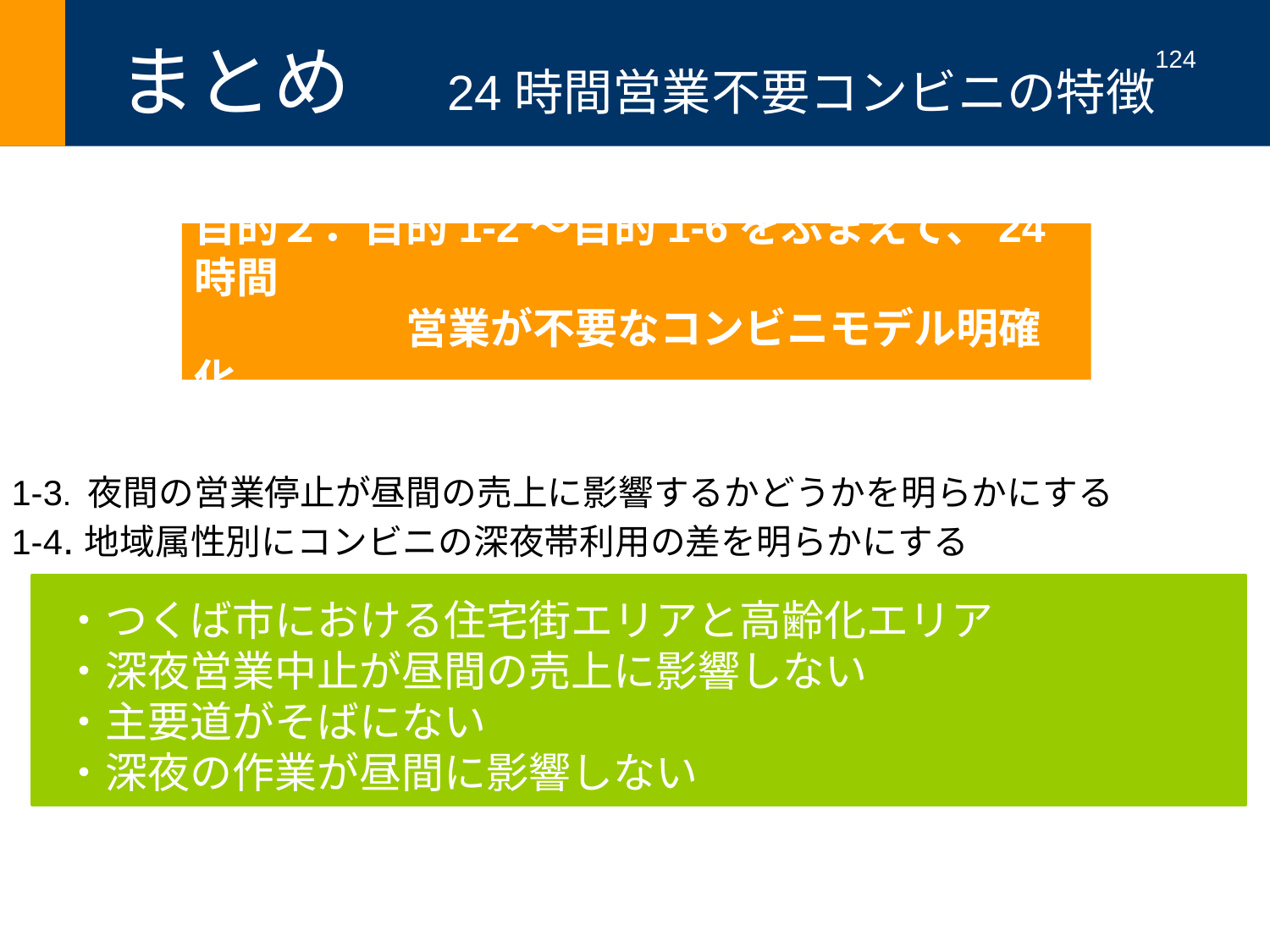

まとめ　24時間営業不要コンビニの特徴
124
124

目的２．目的1-2～目的1-6をふまえて、24時間
　　　　　営業が不要なコンビニモデル明確化

目的1-3. 夜間の営業停止が昼間の売上に影響するかどうかを明らかにする
目的1-4.地域属性別にコンビニの深夜帯利用の差を明らかにする

・つくば市における住宅街エリアと高齢化エリア
・深夜営業中止が昼間の売上に影響しない
・主要道がそばにない
・深夜の作業が昼間に影響しない